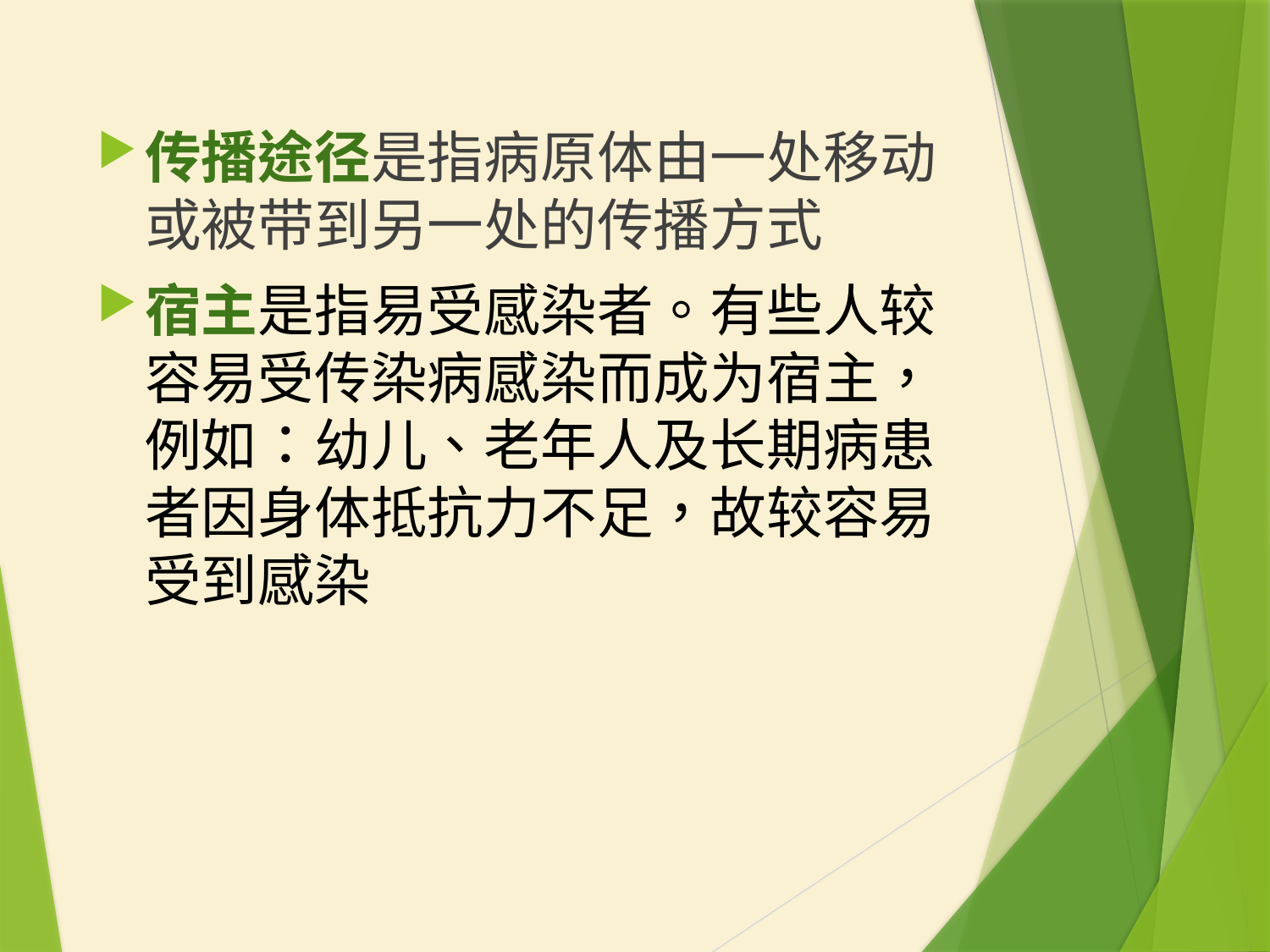

传播途径是指病原体由一处移动或被带到另一处的传播方式
宿主是指易受感染者。有些人较容易受传染病感染而成为宿主，例如：幼儿、老年人及长期病患者因身体抵抗力不足，故较容易受到感染